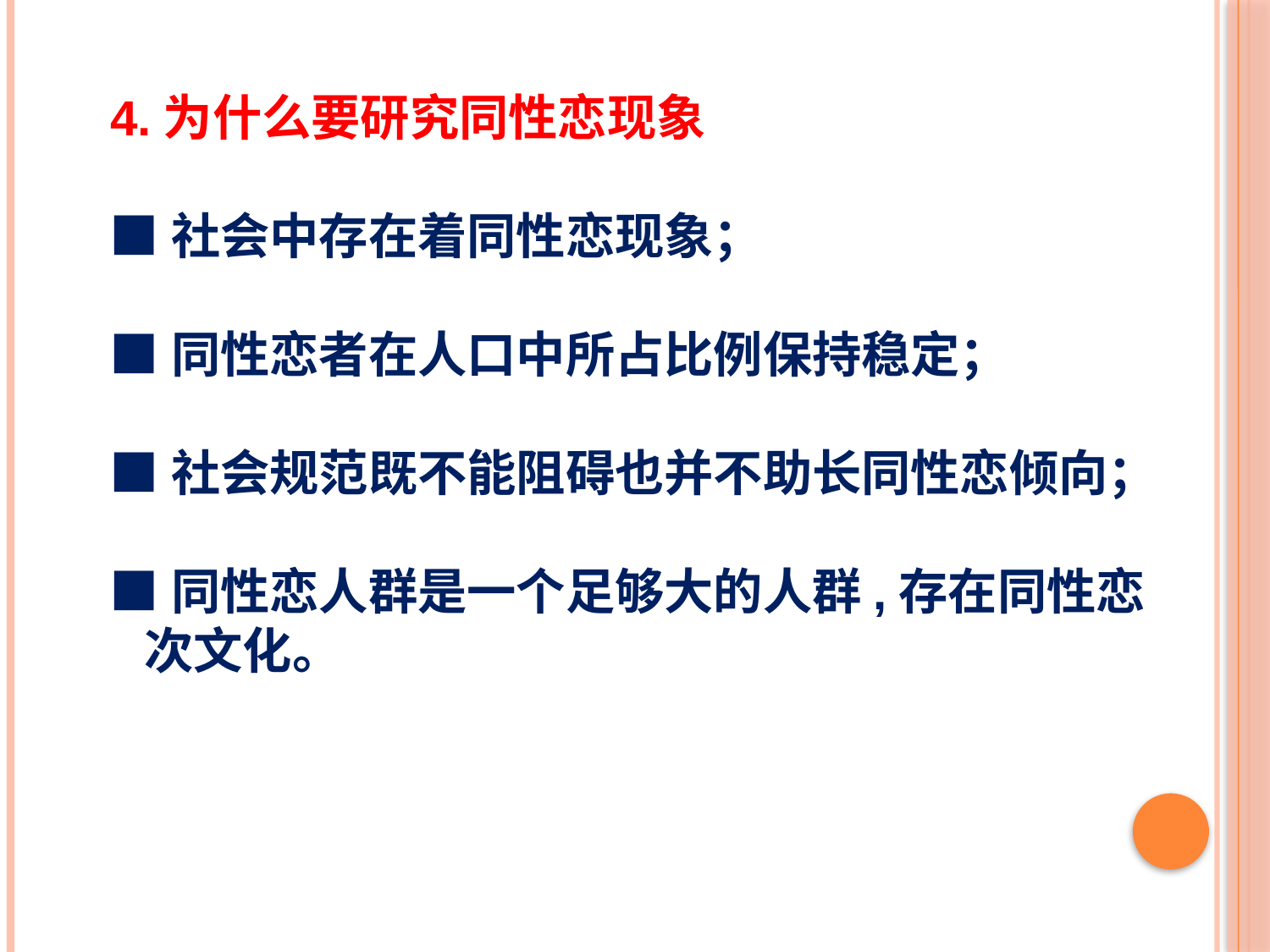

4.为什么要研究同性恋现象

■社会中存在着同性恋现象；

■同性恋者在人口中所占比例保持稳定；

■社会规范既不能阻碍也并不助长同性恋倾向；

■同性恋人群是一个足够大的人群,存在同性恋
  次文化。